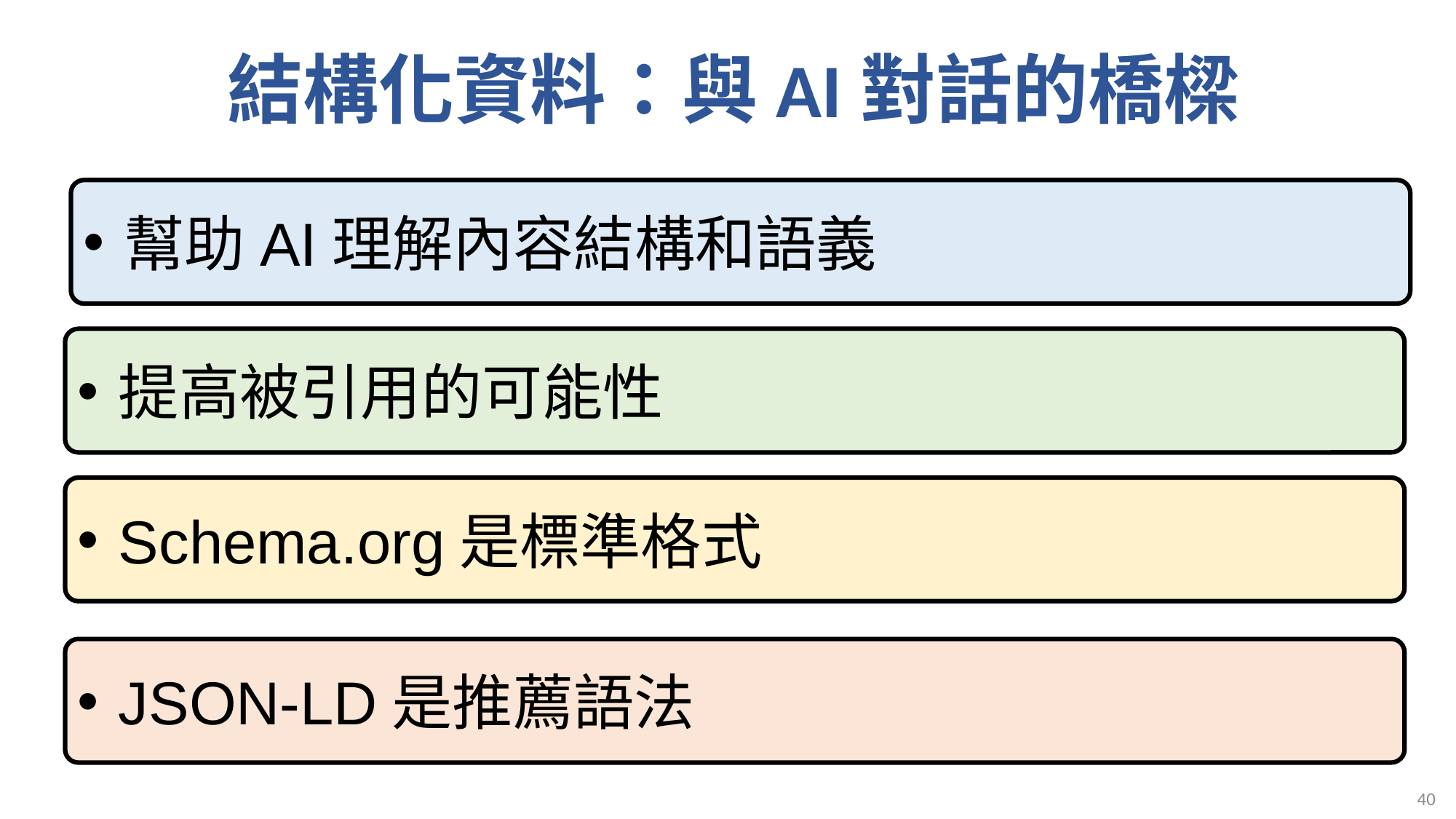

# 結構化資料：與AI對話的橋樑
幫助AI理解內容結構和語義
提高被引用的可能性
Schema.org是標準格式
JSON-LD是推薦語法
40